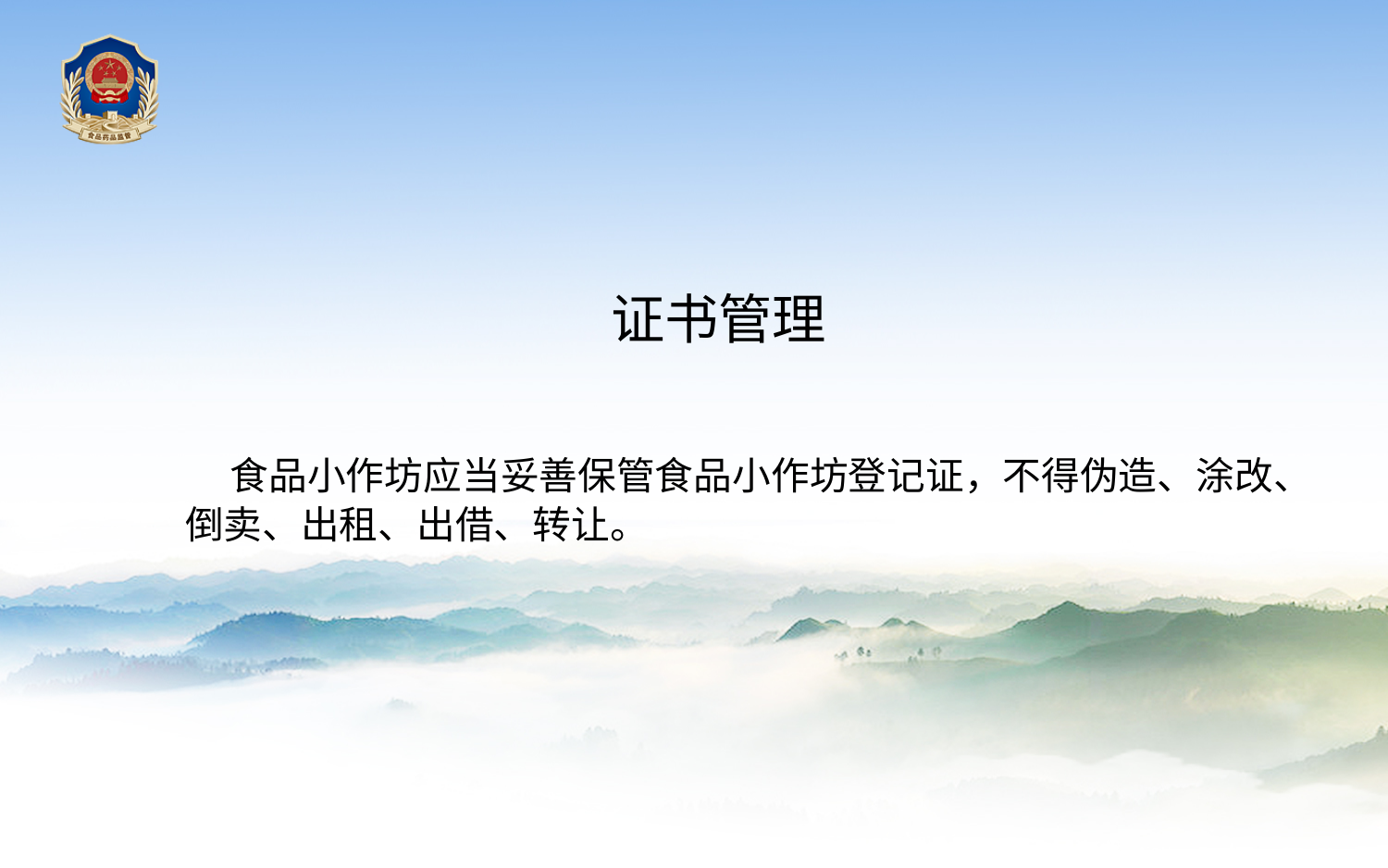

证书管理

       食品小作坊应当妥善保管食品小作坊登记证，不得伪造、涂改、倒卖、出租、出借、转让。